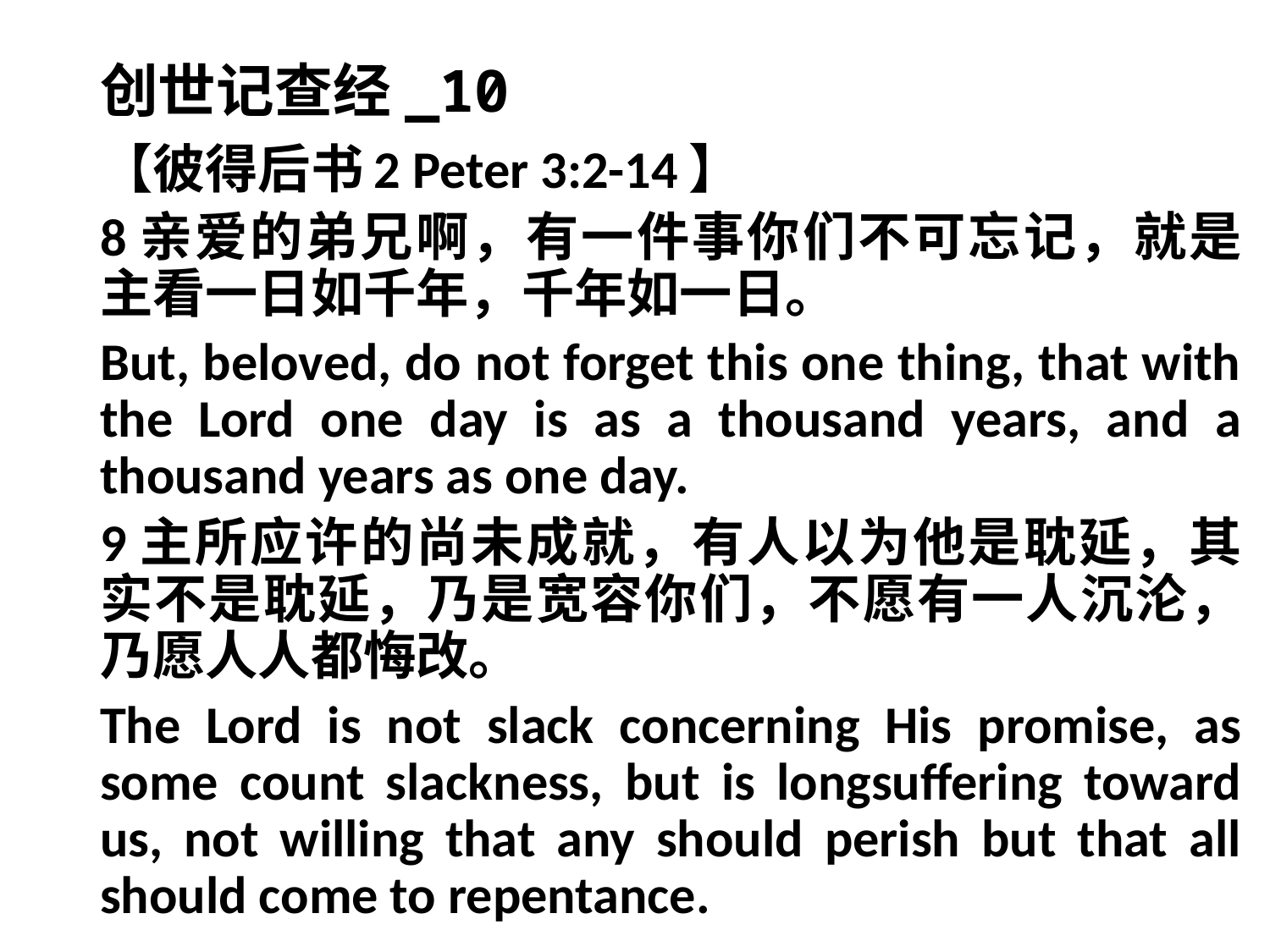

# 创世记查经_10
【彼得后书2 Peter 3:2-14】
8亲爱的弟兄啊，有一件事你们不可忘记，就是主看一日如千年，千年如一日。
But, beloved, do not forget this one thing, that with the Lord one day is as a thousand years, and a thousand years as one day.
9主所应许的尚未成就，有人以为他是耽延，其实不是耽延，乃是宽容你们，不愿有一人沉沦，乃愿人人都悔改。
The Lord is not slack concerning His promise, as some count slackness, but is longsuffering toward us, not willing that any should perish but that all should come to repentance.